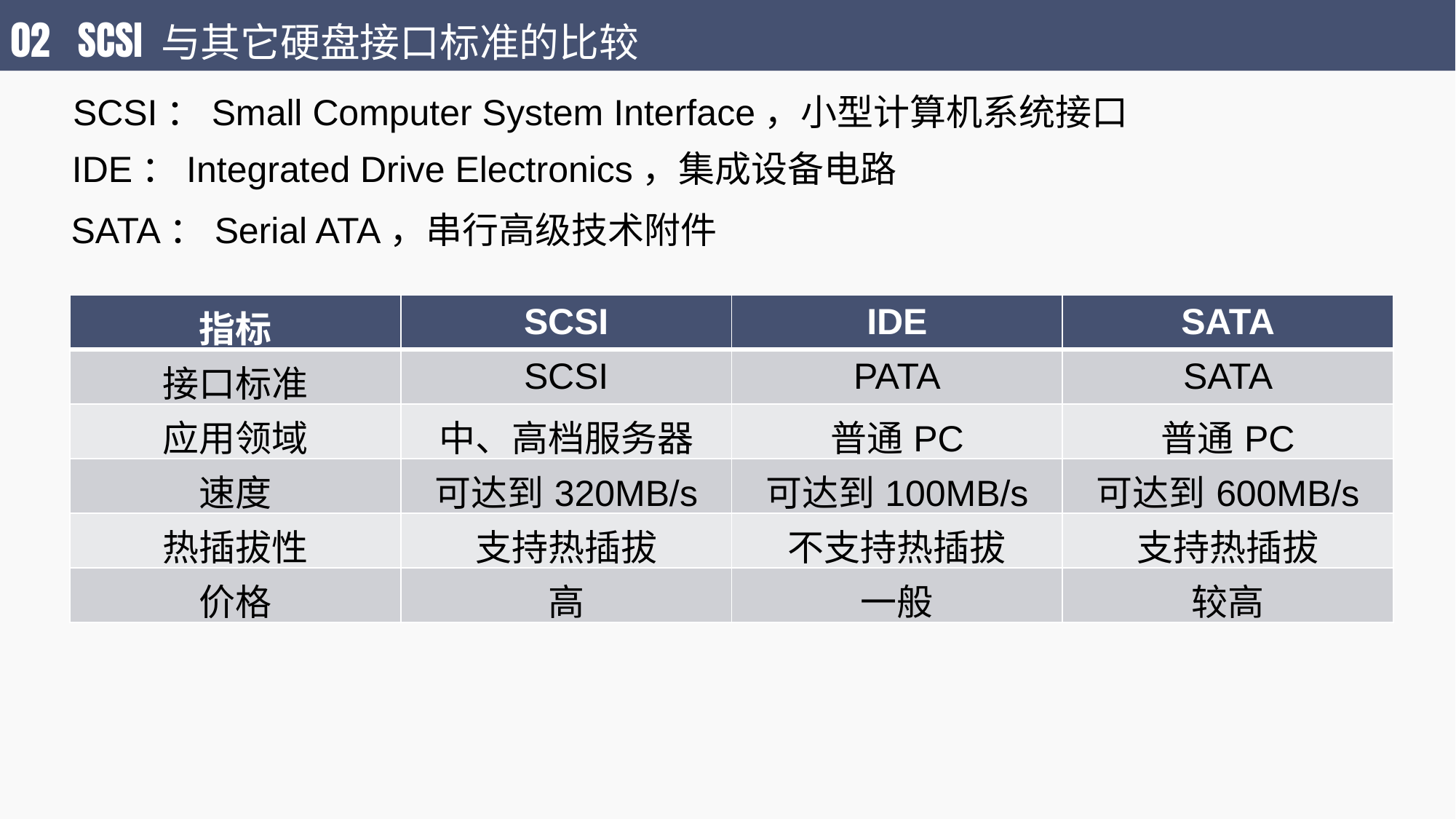

02   SCSI 与其它硬盘接口标准的比较
SCSI：Small Computer System Interface，小型计算机系统接口
IDE：Integrated Drive Electronics，集成设备电路
SATA：Serial ATA，串行高级技术附件
| 指标 | SCSI | IDE | SATA |
| --- | --- | --- | --- |
| 接口标准 | SCSI | PATA | SATA |
| 应用领域 | 中、高档服务器 | 普通PC | 普通PC |
| 速度 | 可达到320MB/s | 可达到100MB/s | 可达到600MB/s |
| 热插拔性 | 支持热插拔 | 不支持热插拔 | 支持热插拔 |
| 价格 | 高 | 一般 | 较高 |